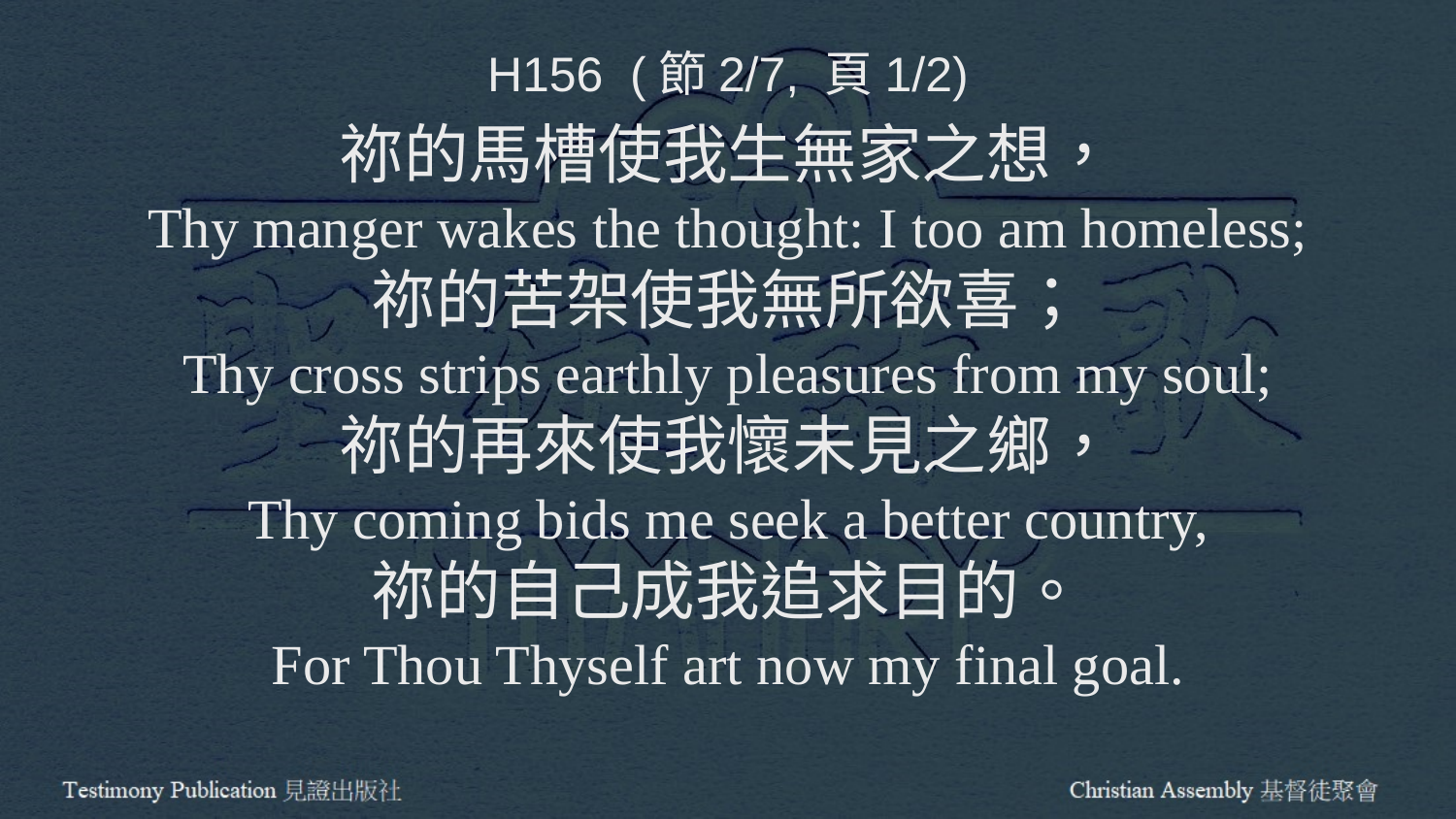

H156  (節2/7, 頁1/2)
祢的馬槽使我生無家之想，
Thy manger wakes the thought: I too am homeless;
祢的苦架使我無所欲喜；
Thy cross strips earthly pleasures from my soul;
祢的再來使我懷未見之鄉，
Thy coming bids me seek a better country,
祢的自己成我追求目的。
For Thou Thyself art now my final goal.